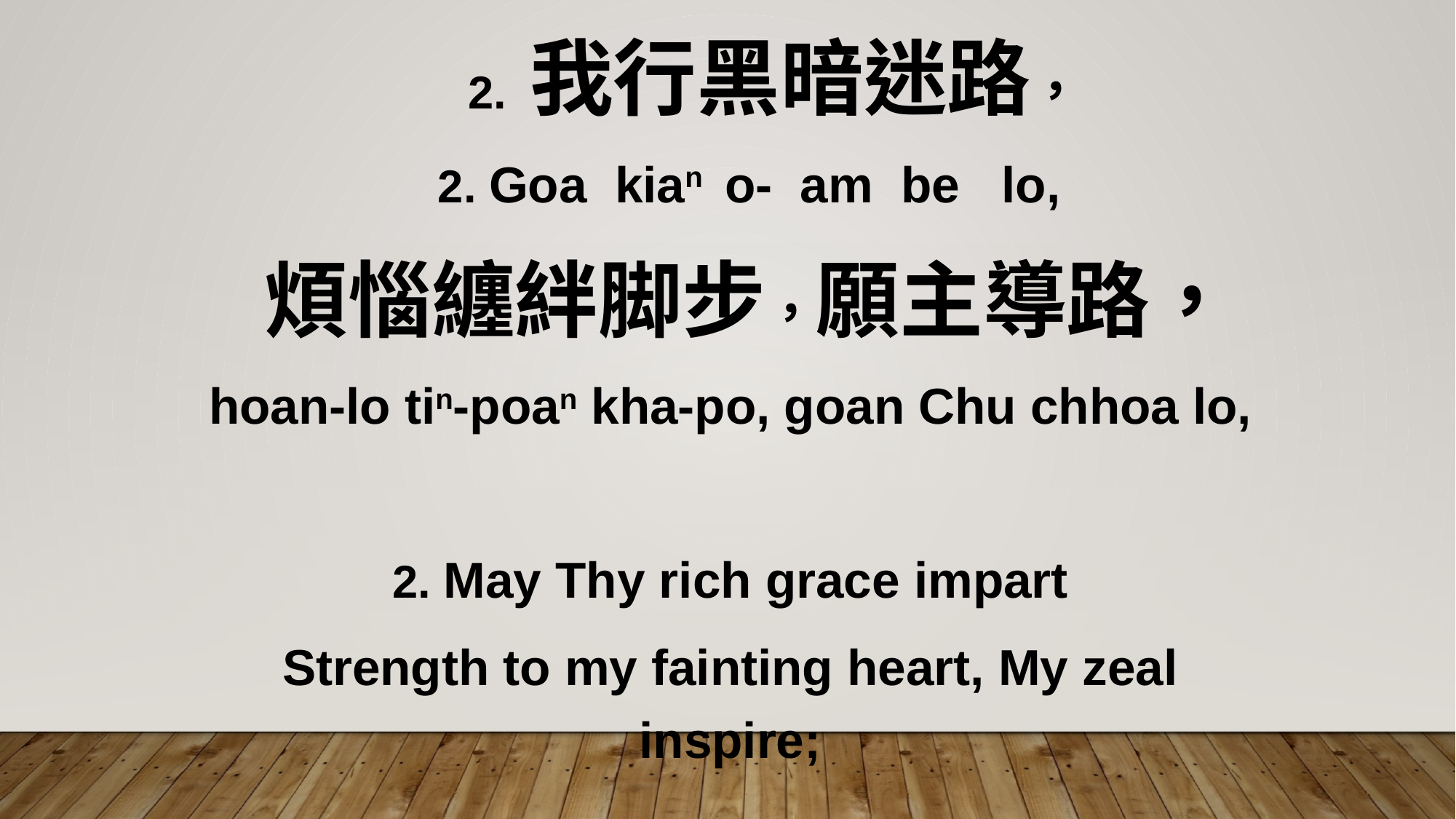

2. 我行黑暗迷路，
   2. Goa  kian  o-  am  be   lo,
 煩惱纏絆脚步，願主導路，
hoan-lo tin-poan kha-po, goan Chu chhoa lo,

2. May Thy rich grace impart
Strength to my fainting heart, My zeal inspire;